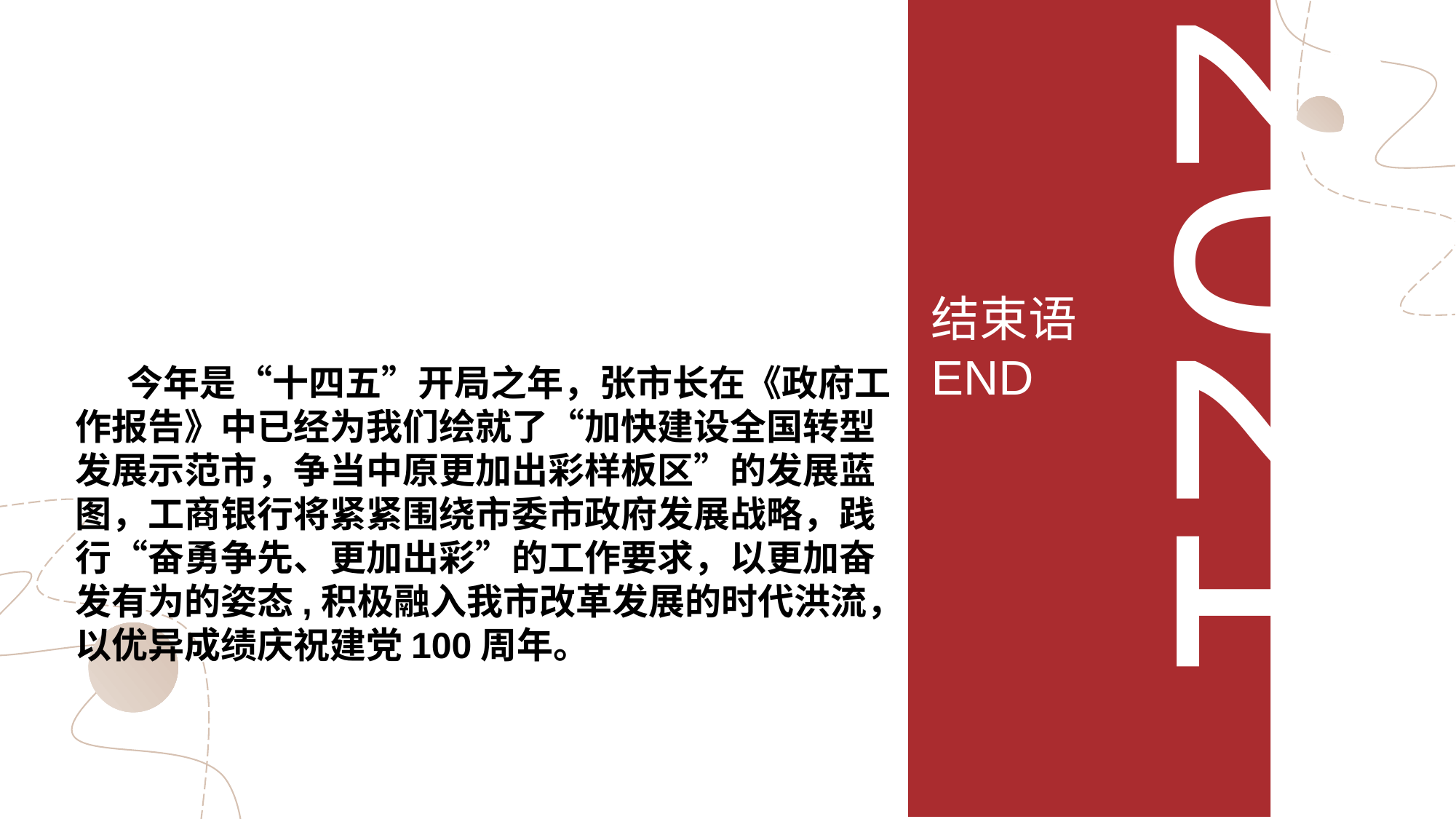

2021

结束语
END
       今年是“十四五”开局之年，张市长在《政府工作报告》中已经为我们绘就了“加快建设全国转型发展示范市，争当中原更加出彩样板区”的发展蓝图，工商银行将紧紧围绕市委市政府发展战略，践行“奋勇争先、更加出彩”的工作要求，以更加奋发有为的姿态,积极融入我市改革发展的时代洪流，以优异成绩庆祝建党100周年。